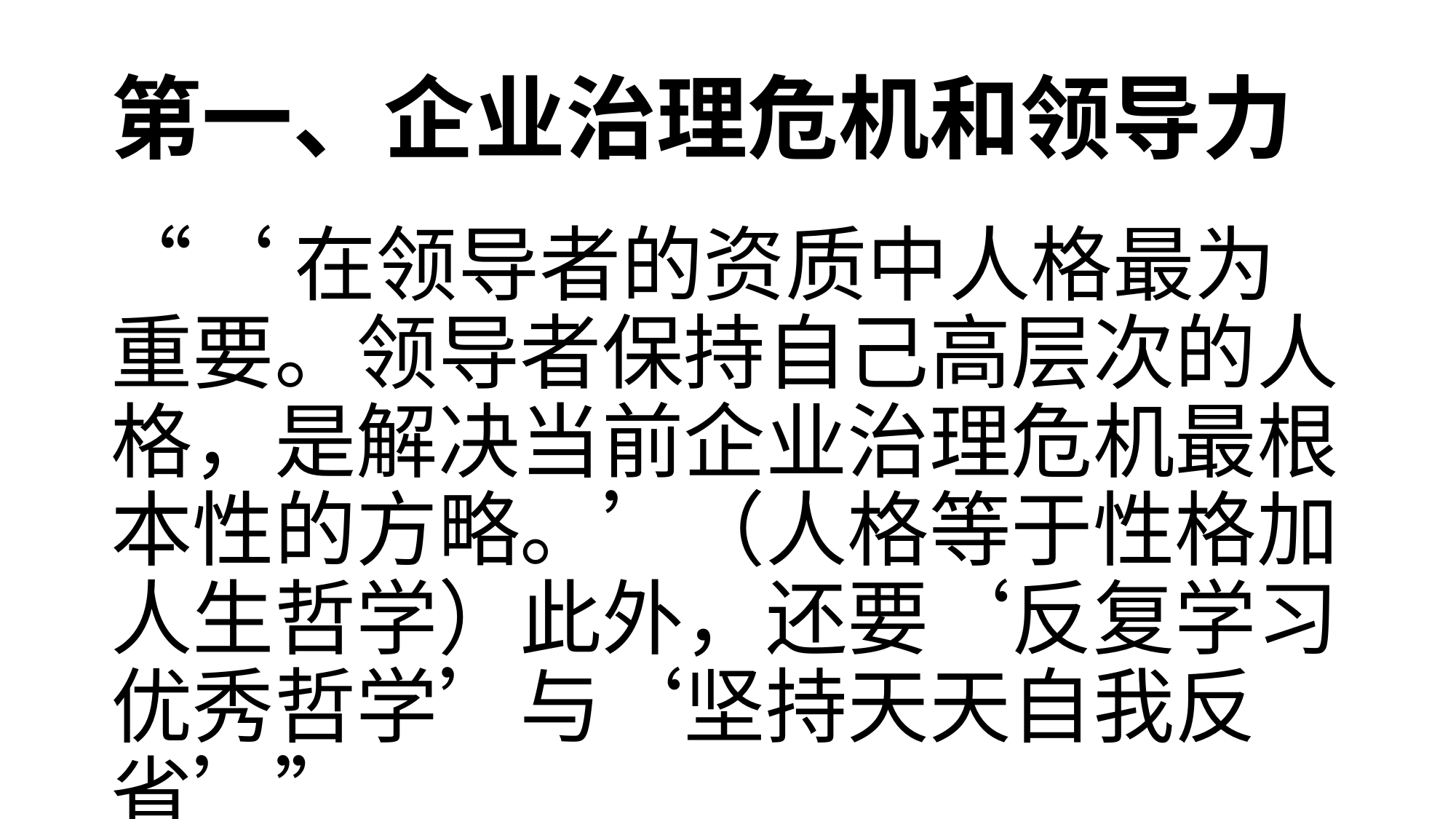

# 第一、企业治理危机和领导力
“‘在领导者的资质中人格最为重要。领导者保持自己高层次的人格，是解决当前企业治理危机最根本性的方略。’（人格等于性格加人生哲学）此外，还要‘反复学习优秀哲学’与‘坚持天天自我反省’”